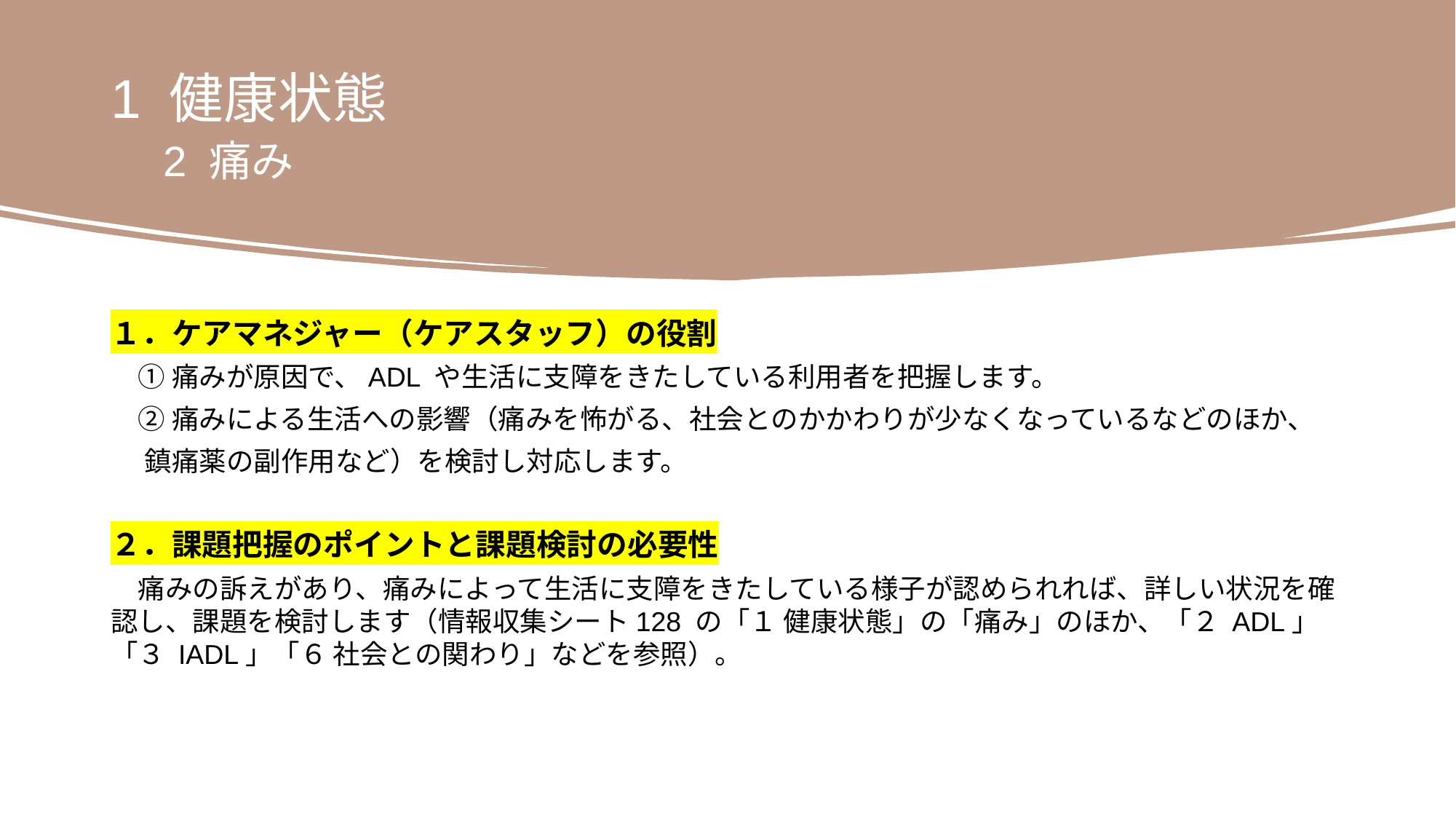

1 健康状態
　2 痛み

１．ケアマネジャー（ケアスタッフ）の役割
　① 痛みが原因で、ADL や生活に支障をきたしている利用者を把握します。
　② 痛みによる生活への影響（痛みを怖がる、社会とのかかわりが少なくなっているなどのほか、
　 鎮痛薬の副作用など）を検討し対応します。

２．課題把握のポイントと課題検討の必要性
　痛みの訴えがあり、痛みによって生活に支障をきたしている様子が認められれば、詳しい状況を確認し、課題を検討します（情報収集シート128 の「１ 健康状態」の「痛み」のほか、「２ ADL」「３ IADL」「６ 社会との関わり」などを参照）。